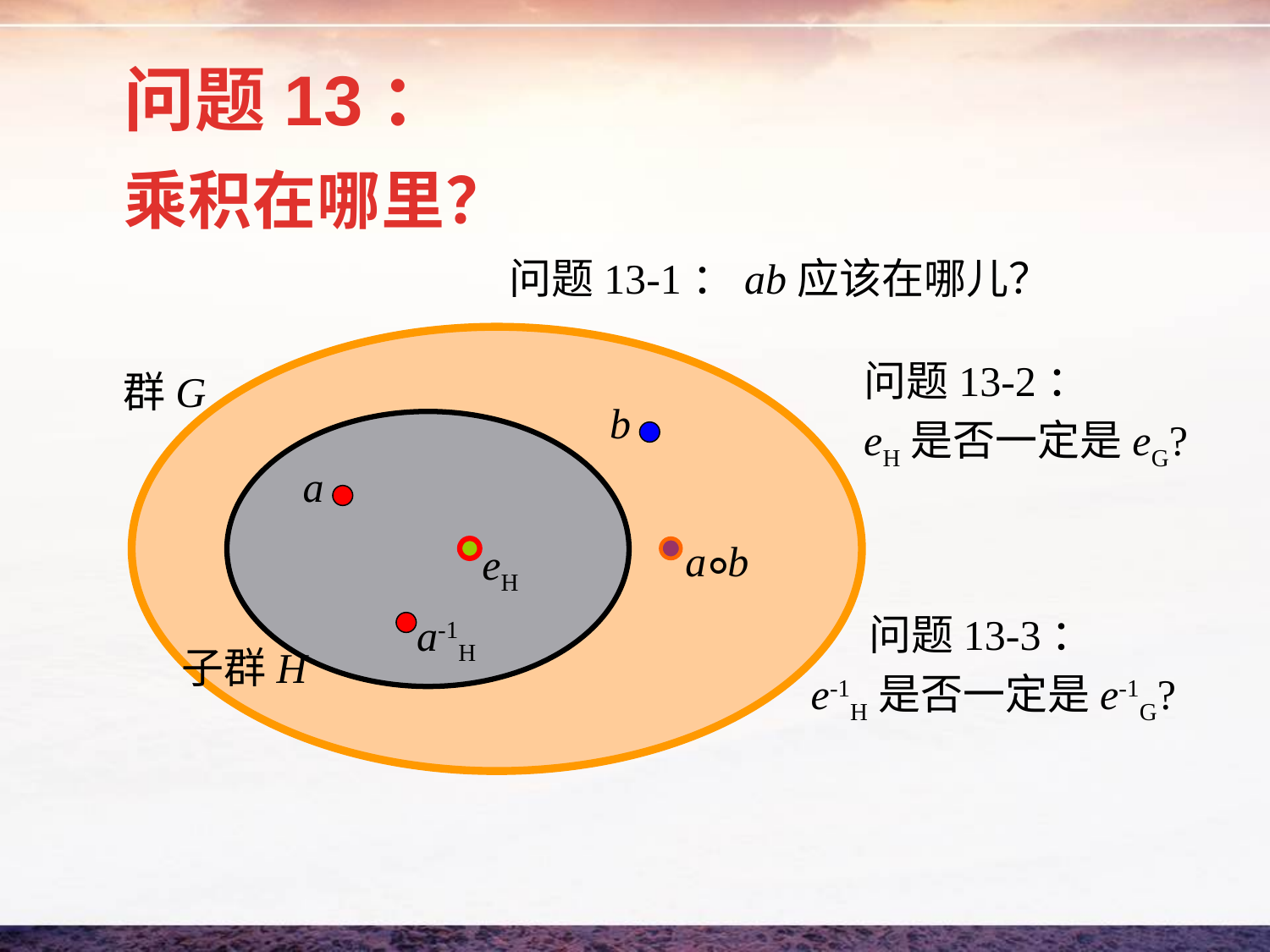

问题13：
乘积在哪里？
问题13-1：ab应该在哪儿？

问题13-2：
eH是否一定是eG?
群G
b

a

a  ⃘b

eH

     问题13-3：
e-1H是否一定是e-1G?
a-1H

子群H